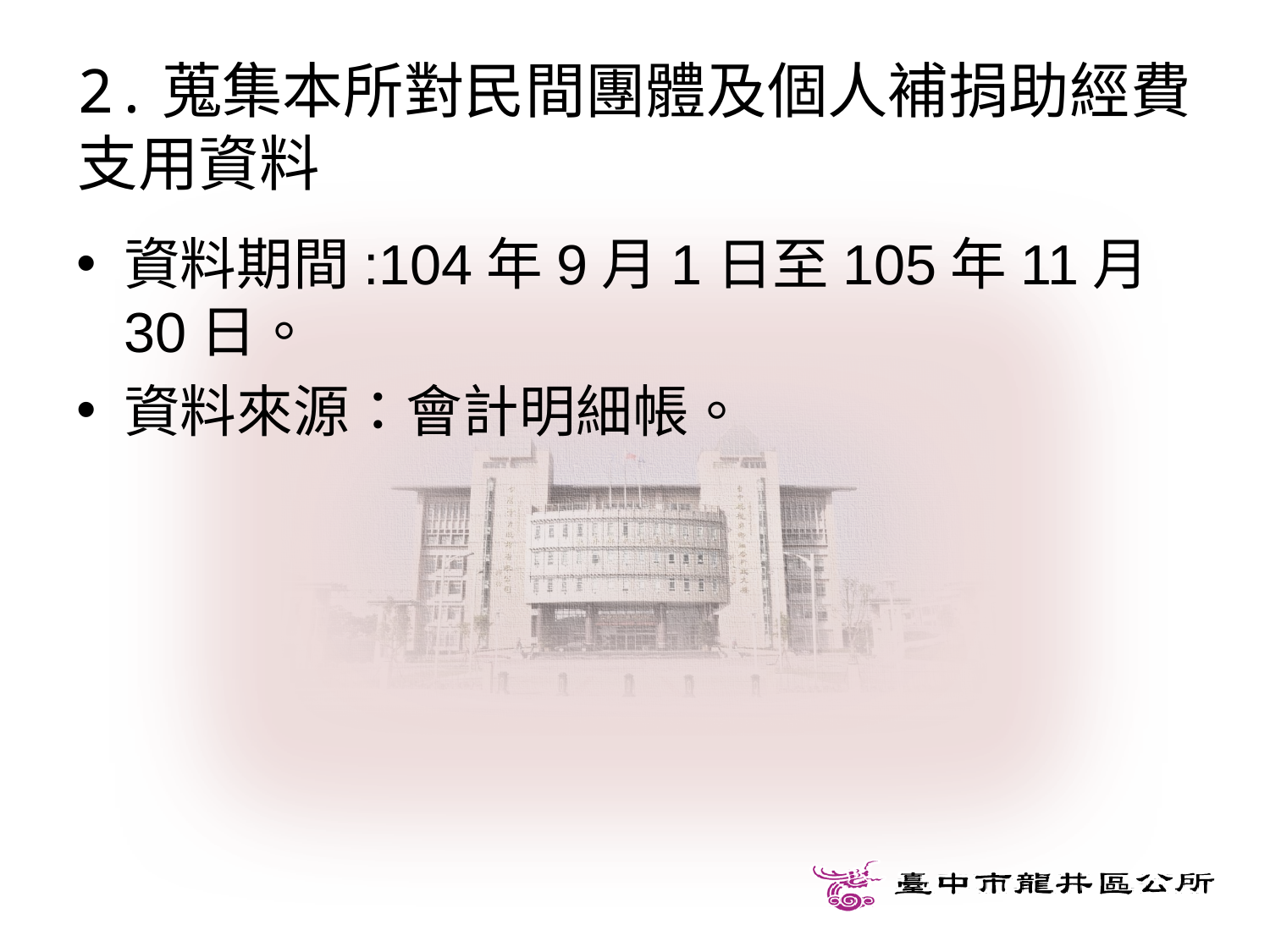

# 2.蒐集本所對民間團體及個人補捐助經費支用資料
資料期間:104年9月1日至105年11月30日。
資料來源：會計明細帳。